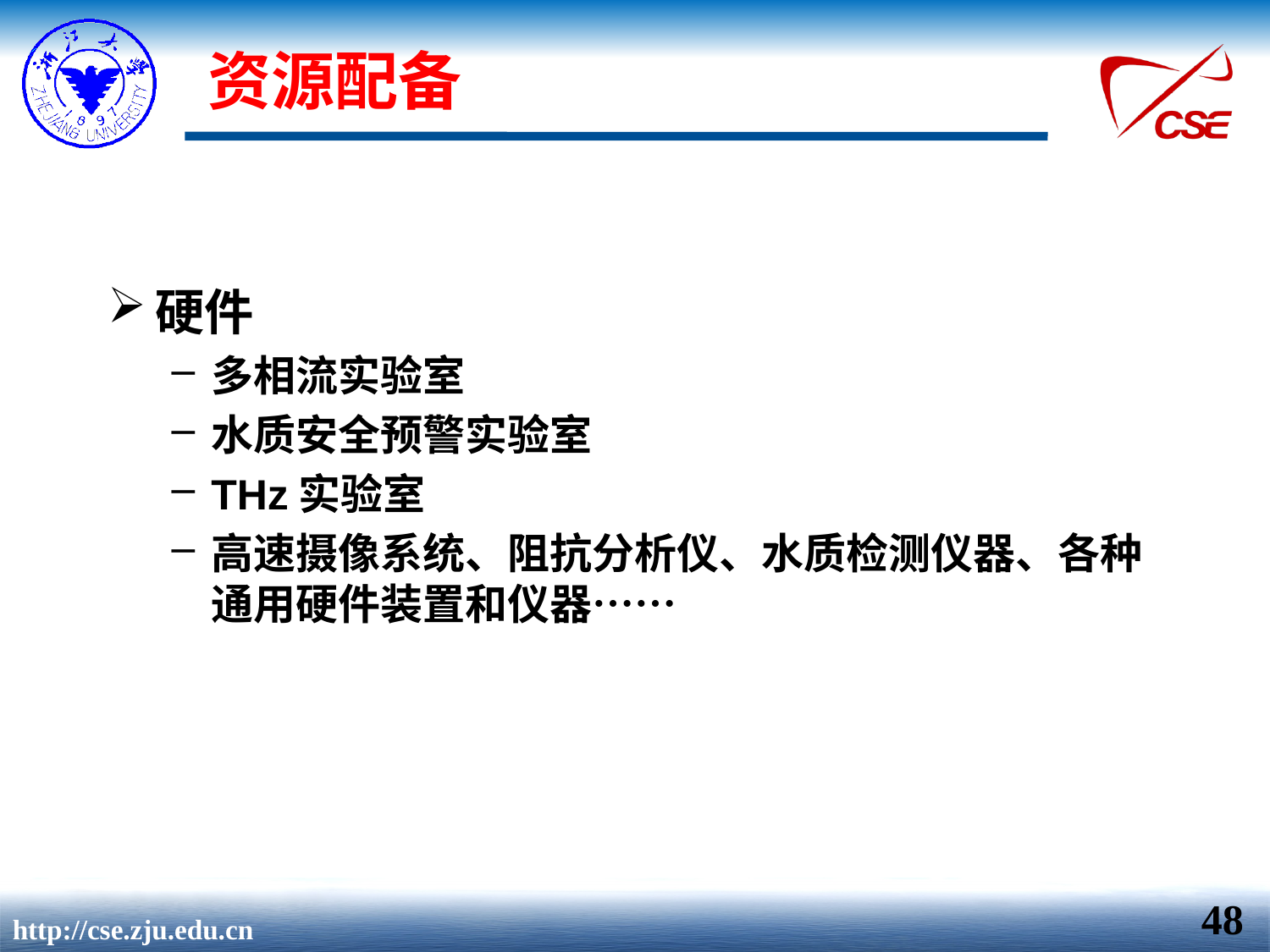

# 资源配备
硬件
多相流实验室
水质安全预警实验室
THz实验室
高速摄像系统、阻抗分析仪、水质检测仪器、各种通用硬件装置和仪器……